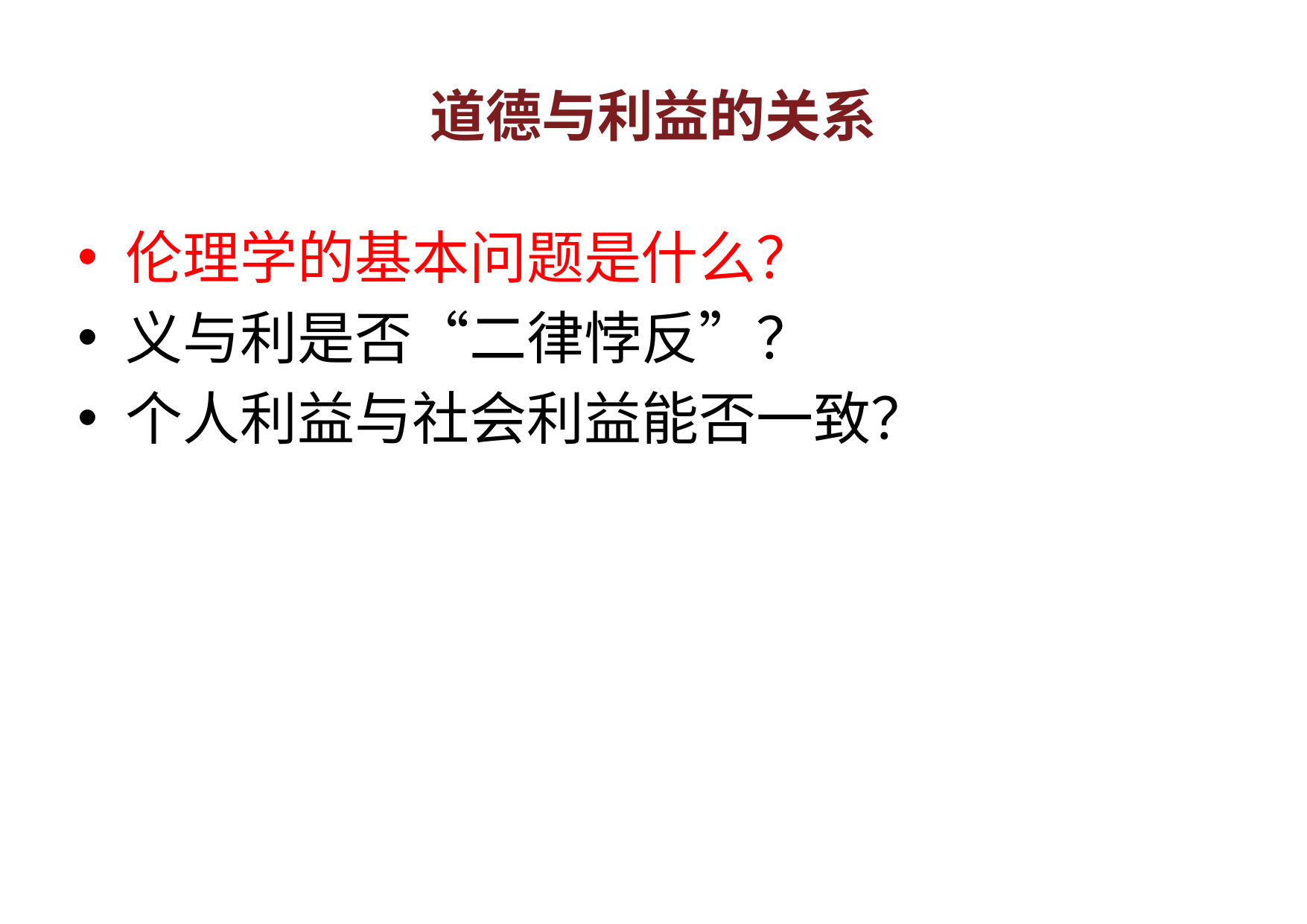

# 道德与利益的关系
伦理学的基本问题是什么？
义与利是否“二律悖反”？
个人利益与社会利益能否一致？